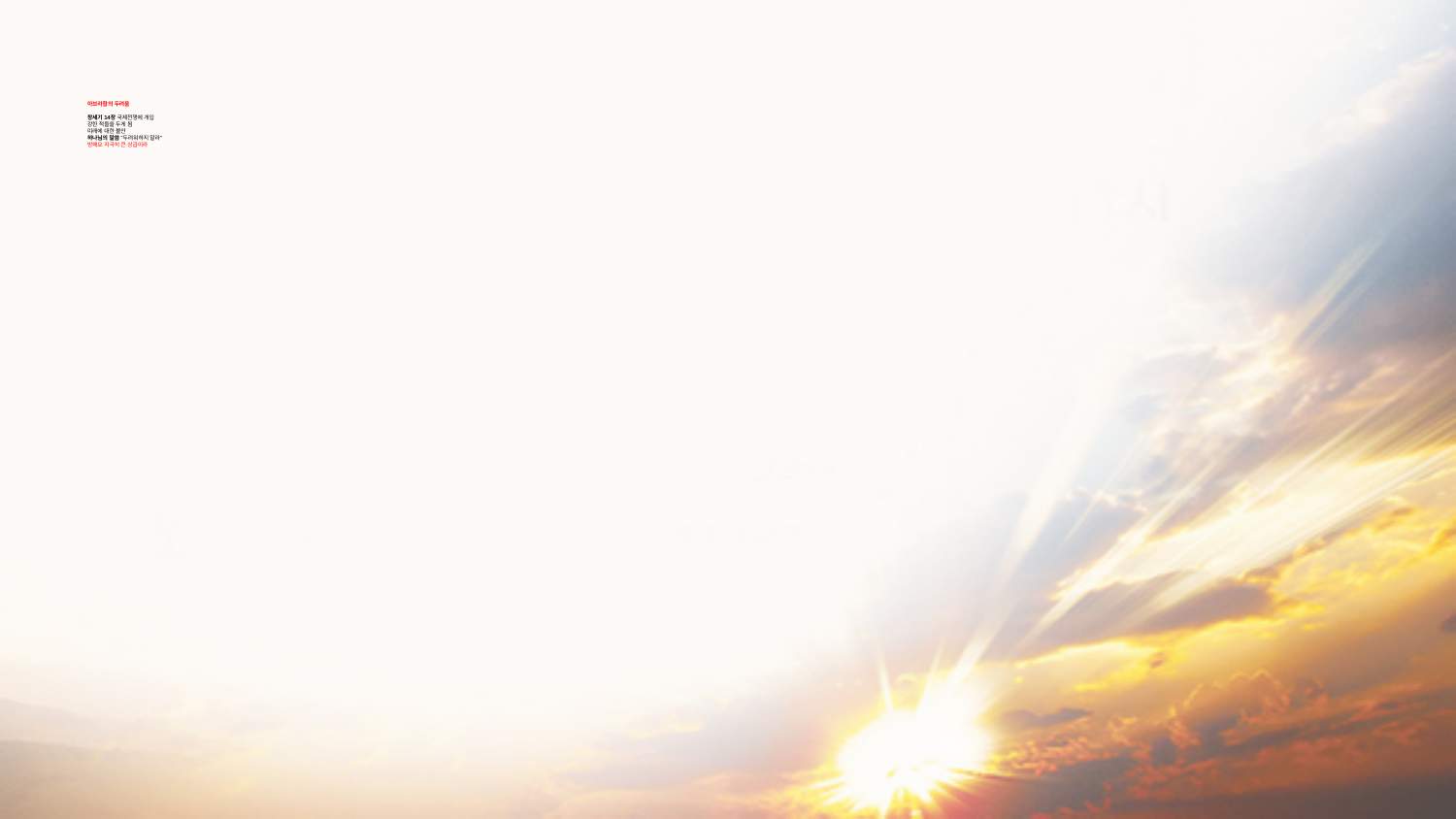

# 아브라함의 두려움
창세기 14장 국제전쟁에 개입
강한 적들을 두게 됨
미래에 대한 불안
하나님의 말씀 "두려워하지 말라"
방패요 지극히 큰 상급이라